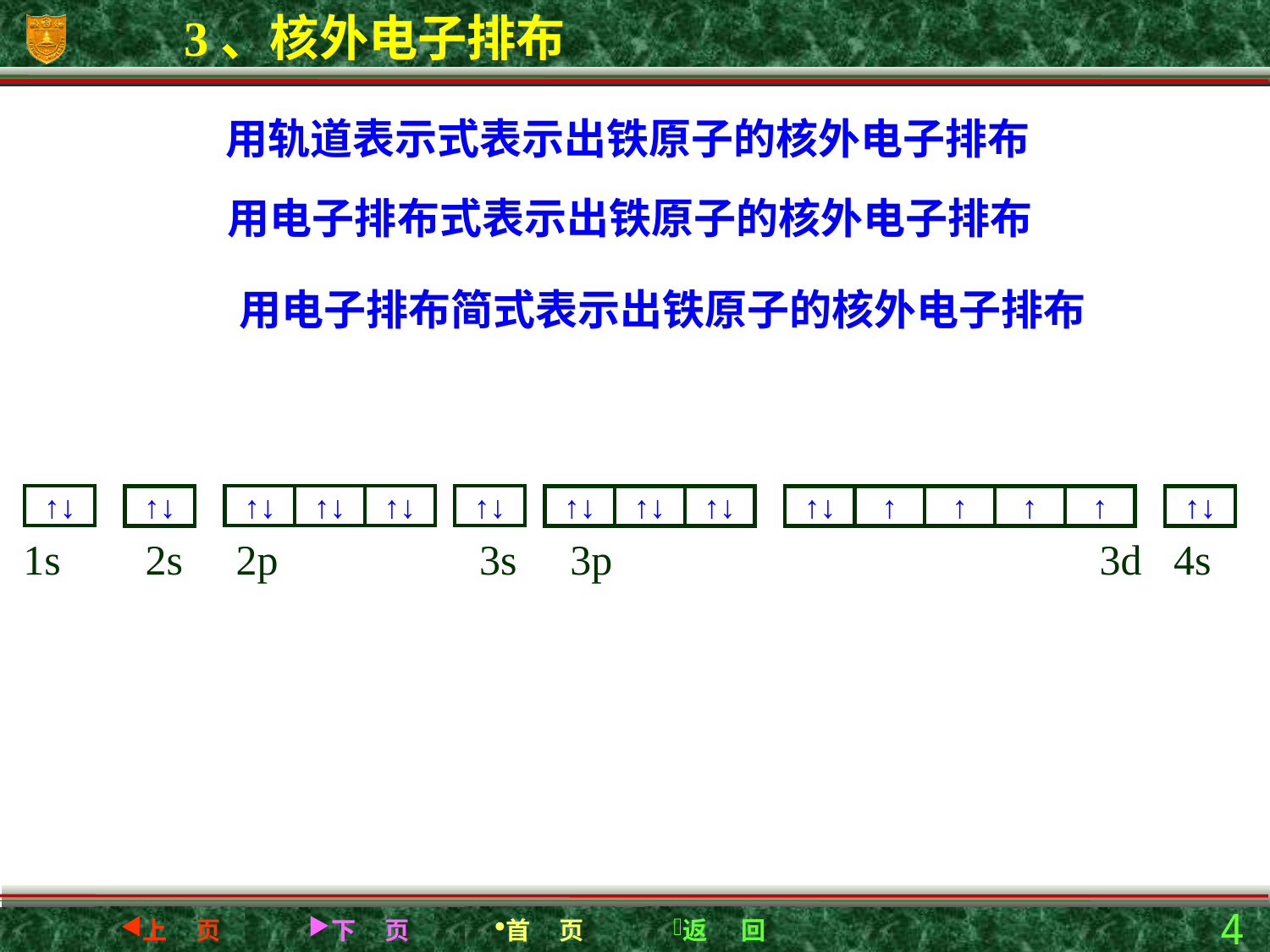

3、核外电子排布
    用轨道表示式表示出铁原子的核外电子排布
用电子排布式表示出铁原子的核外电子排布
用电子排布简式表示出铁原子的核外电子排布
↑↓
↑↓
↑↓
↑↓
↑↓
↑↓
↑↓
↑↓
↑↓
↑↓
↑
↑
↑
↑
↑↓
 1s        2s     2p                   3s     3p                                              3d   4s